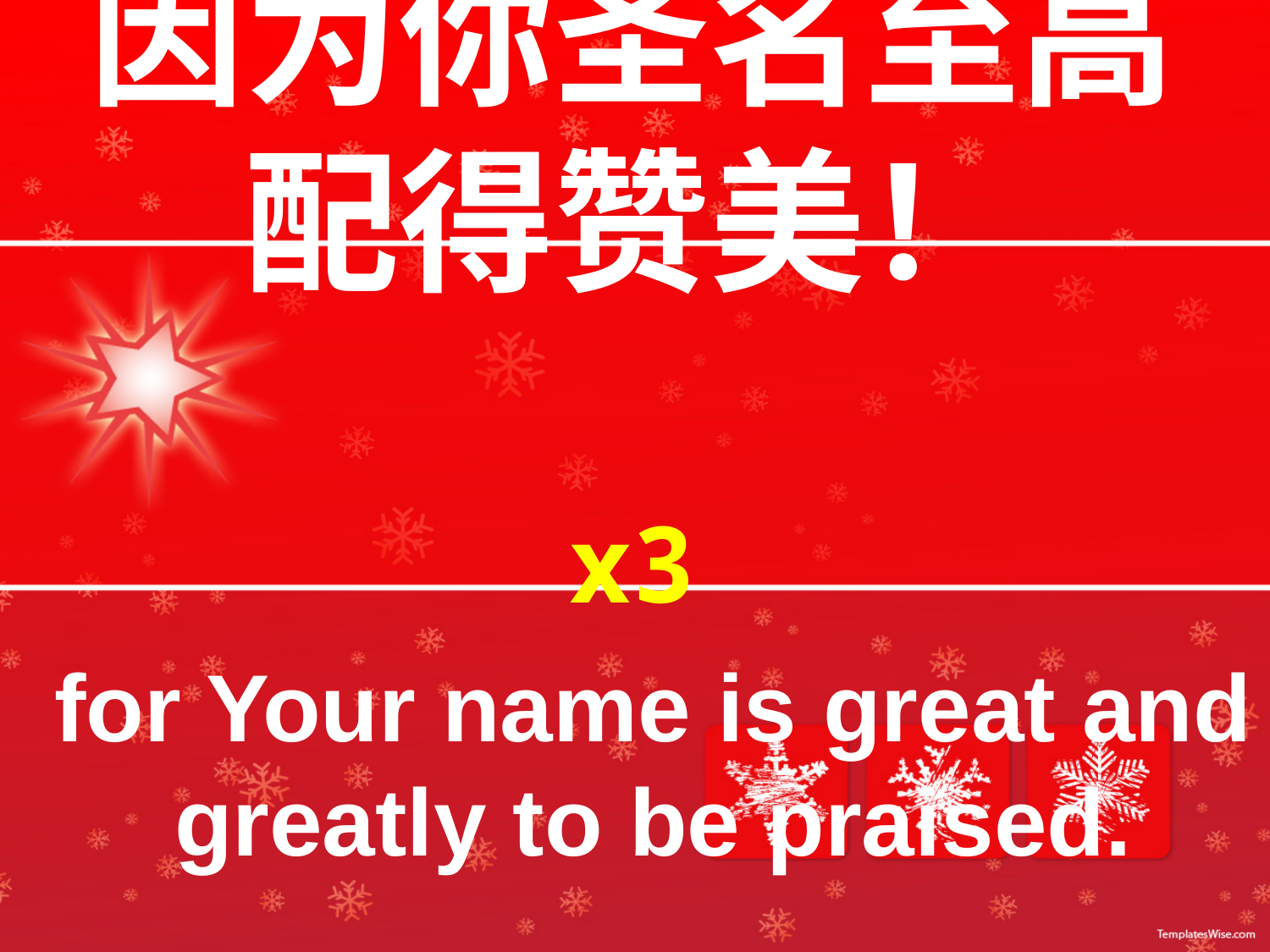

因为你圣名至高配得赞美！

x3
for Your name is great and greatly to be praised.